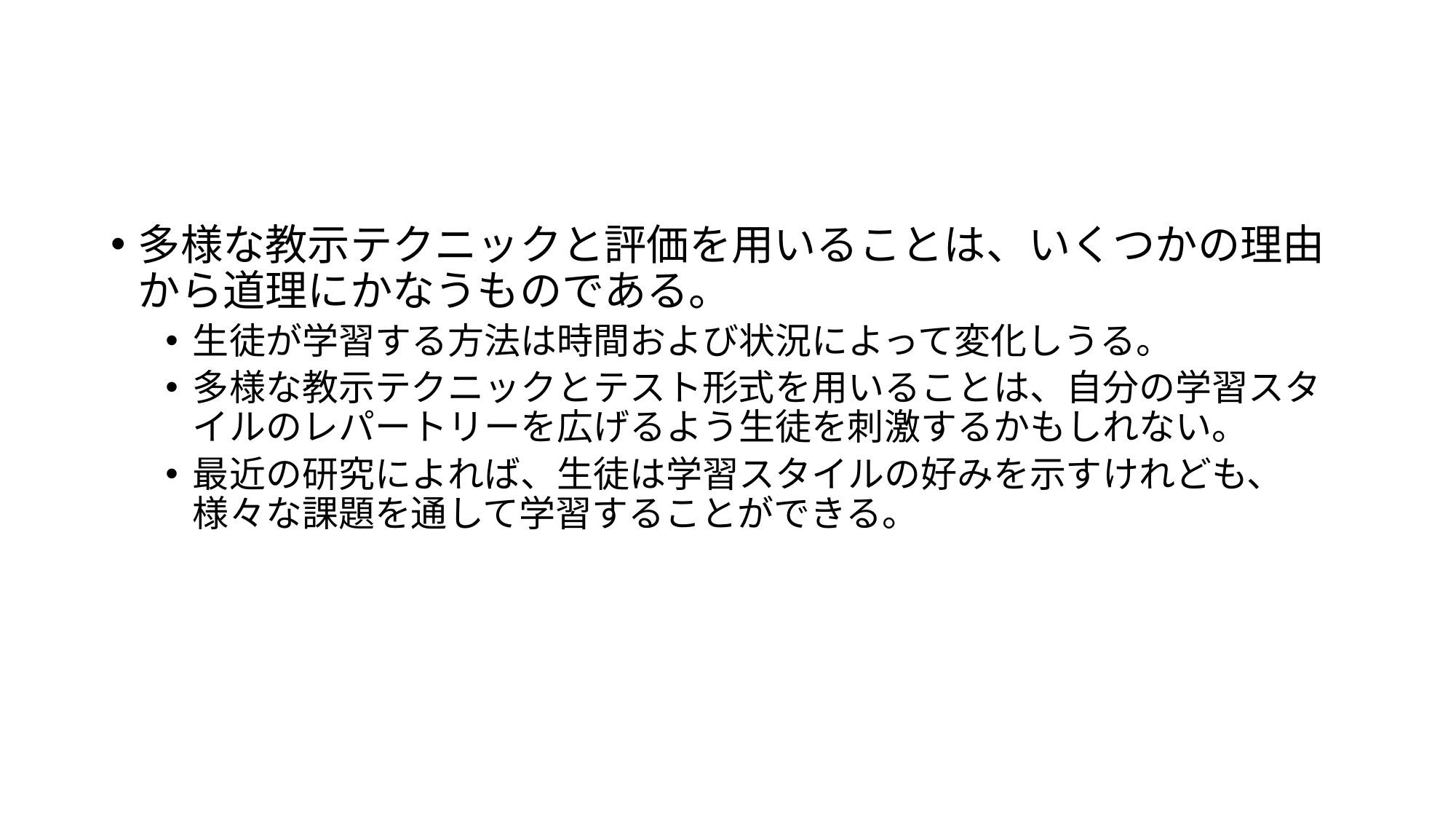

#
多様な教示テクニックと評価を用いることは、いくつかの理由から道理にかなうものである。
生徒が学習する方法は時間および状況によって変化しうる。
多様な教示テクニックとテスト形式を用いることは、自分の学習スタイルのレパートリーを広げるよう生徒を刺激するかもしれない。
最近の研究によれば、生徒は学習スタイルの好みを示すけれども、様々な課題を通して学習することができる。